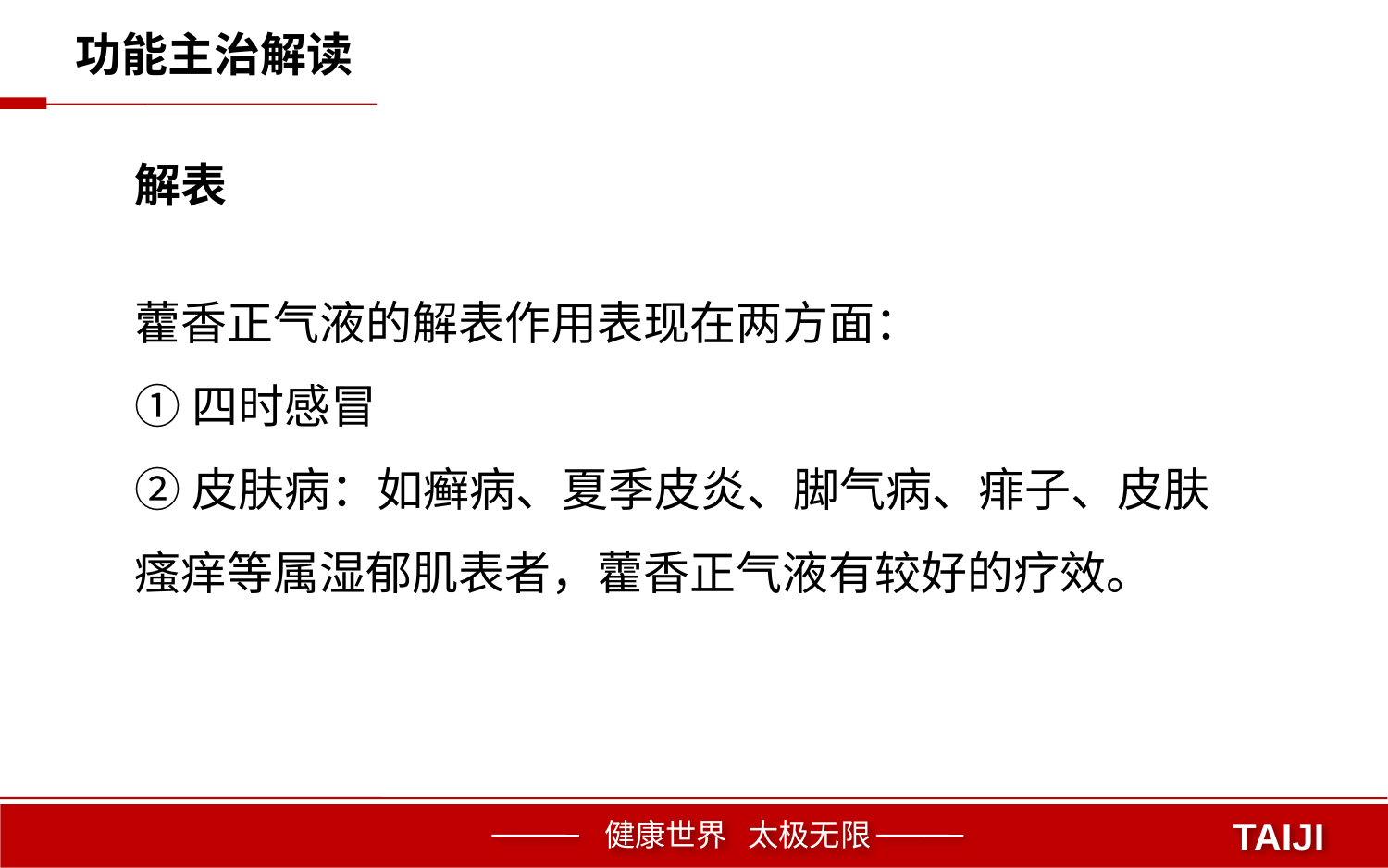

功能主治解读
解表
藿香正气液的解表作用表现在两方面：
①四时感冒
②皮肤病：如癣病、夏季皮炎、脚气病、痱子、皮肤瘙痒等属湿郁肌表者，藿香正气液有较好的疗效。